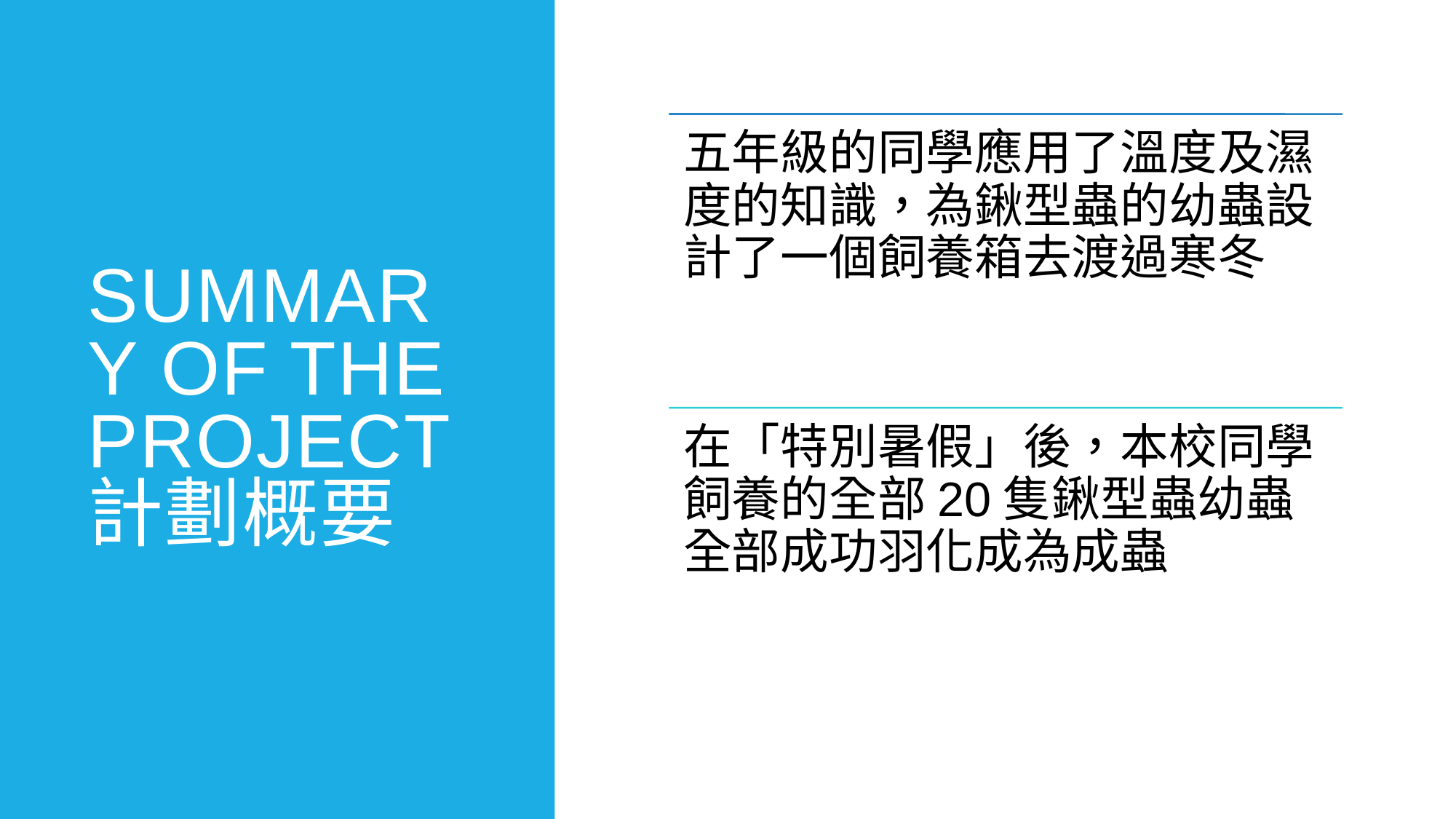

# Summary of the Project 計劃概要
五年級的同學應用了溫度及濕度的知識，為鍬型蟲的幼蟲設計了一個飼養箱去渡過寒冬
在「特別暑假」後，本校同學飼養的全部20隻鍬型蟲幼蟲全部成功羽化成為成蟲